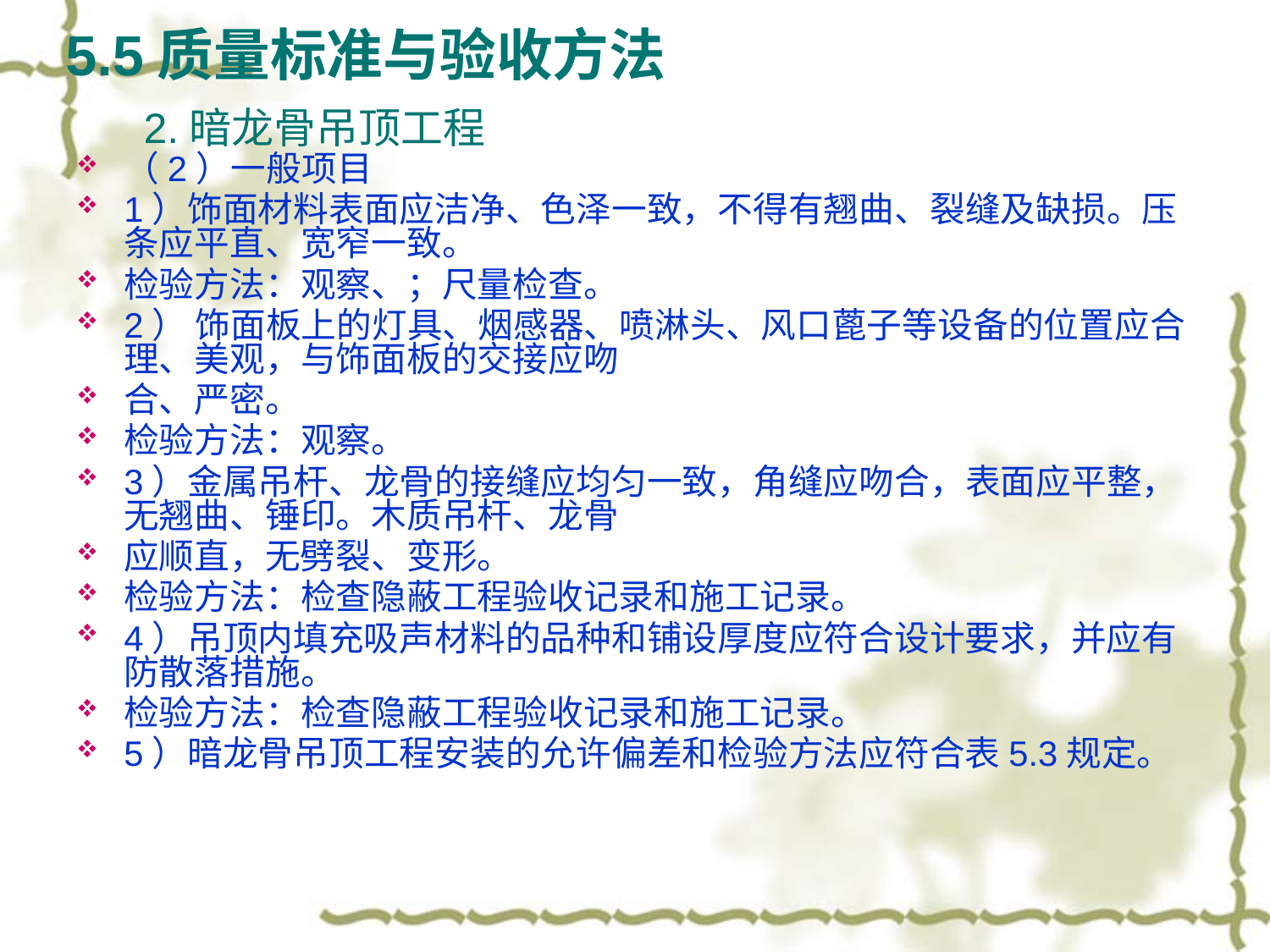

# 5.5质量标准与验收方法 2.暗龙骨吊顶工程
（2）一般项目
1）饰面材料表面应洁净、色泽一致，不得有翘曲、裂缝及缺损。压条应平直、宽窄一致。
检验方法：观察、；尺量检查。
2） 饰面板上的灯具、烟感器、喷淋头、风口蓖子等设备的位置应合理、美观，与饰面板的交接应吻
合、严密。
检验方法：观察。
3）金属吊杆、龙骨的接缝应均匀一致，角缝应吻合，表面应平整，无翘曲、锤印。木质吊杆、龙骨
应顺直，无劈裂、变形。
检验方法：检查隐蔽工程验收记录和施工记录。
4）吊顶内填充吸声材料的品种和铺设厚度应符合设计要求，并应有防散落措施。
检验方法：检查隐蔽工程验收记录和施工记录。
5）暗龙骨吊顶工程安装的允许偏差和检验方法应符合表5.3规定。